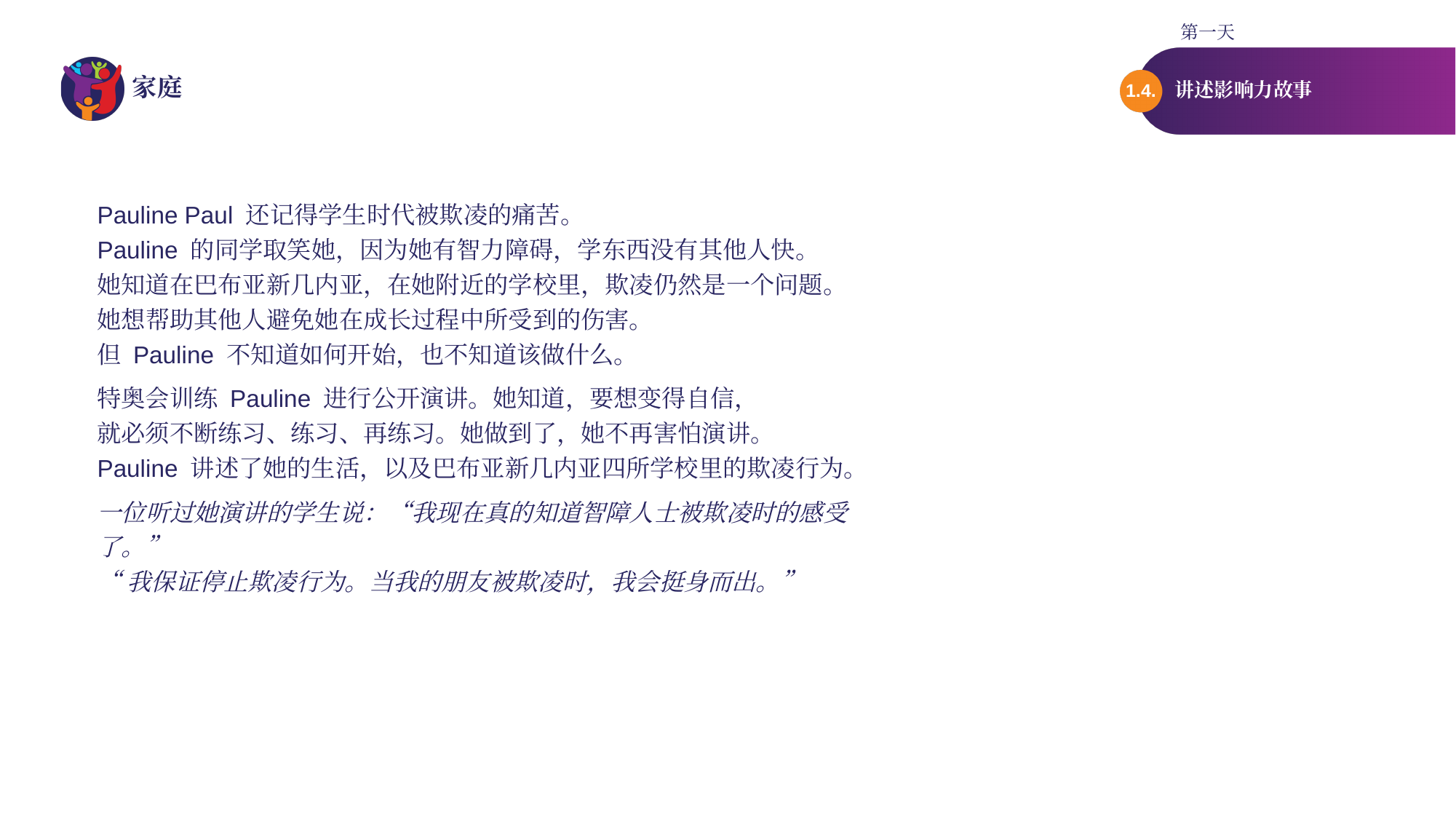

第一天
讲述影响力故事
1.4.
Pauline Paul 还记得学生时代被欺凌的痛苦。
Pauline 的同学取笑她，因为她有智力障碍，学东西没有其他人快。
她知道在巴布亚新几内亚，在她附近的学校里，欺凌仍然是一个问题。
她想帮助其他人避免她在成长过程中所受到的伤害。
但 Pauline 不知道如何开始，也不知道该做什么。
特奥会训练 Pauline 进行公开演讲。她知道，要想变得自信，
就必须不断练习、练习、再练习。她做到了，她不再害怕演讲。
Pauline 讲述了她的生活，以及巴布亚新几内亚四所学校里的欺凌行为。
一位听过她演讲的学生说：“我现在真的知道智障人士被欺凌时的感受了。”
“我保证停止欺凌行为。当我的朋友被欺凌时，我会挺身而出。”